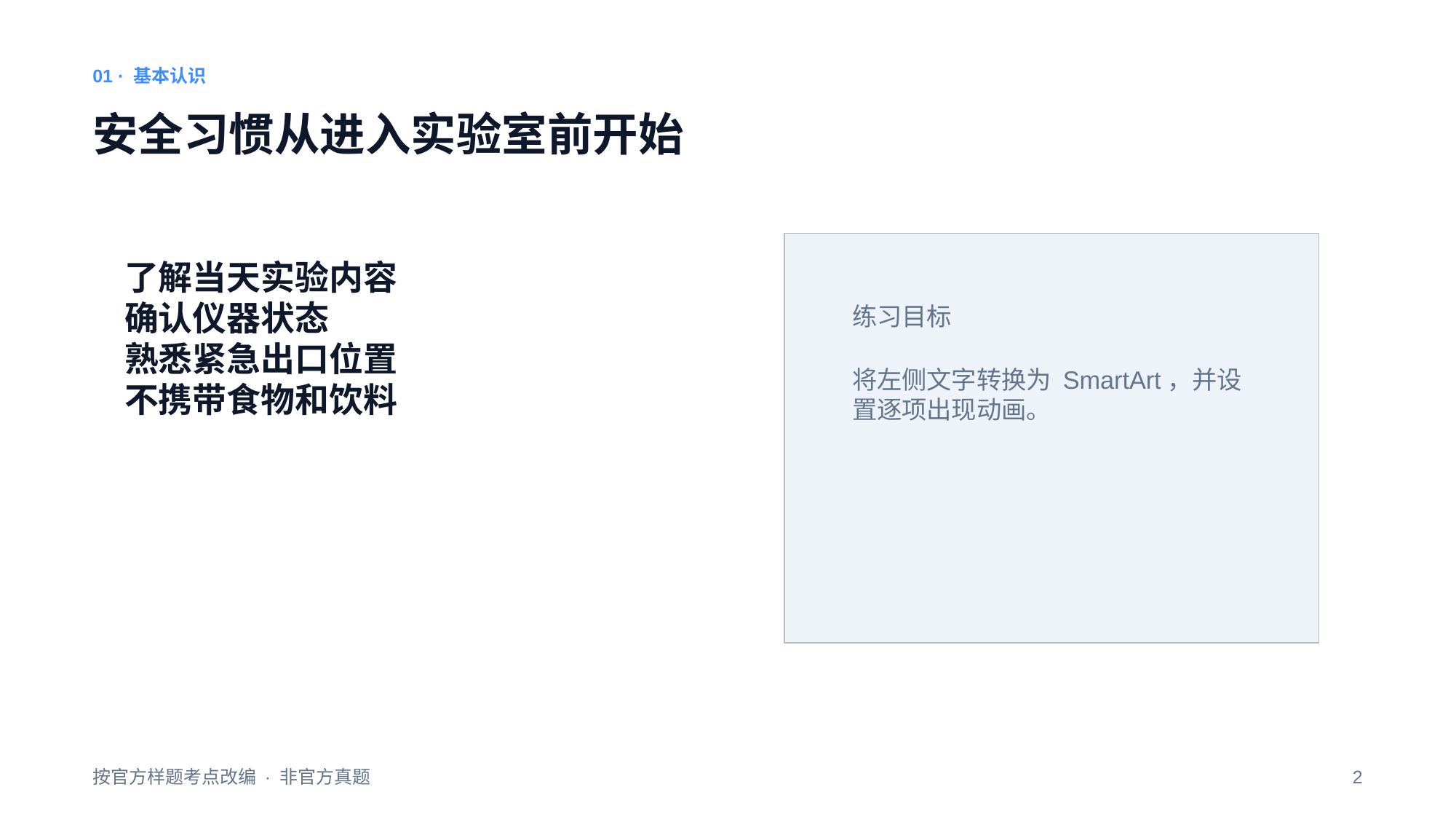

01 · 基本认识
安全习惯从进入实验室前开始

了解当天实验内容
确认仪器状态
熟悉紧急出口位置
不携带食物和饮料
练习目标

将左侧文字转换为 SmartArt，并设置逐项出现动画。
按官方样题考点改编 · 非官方真题
2